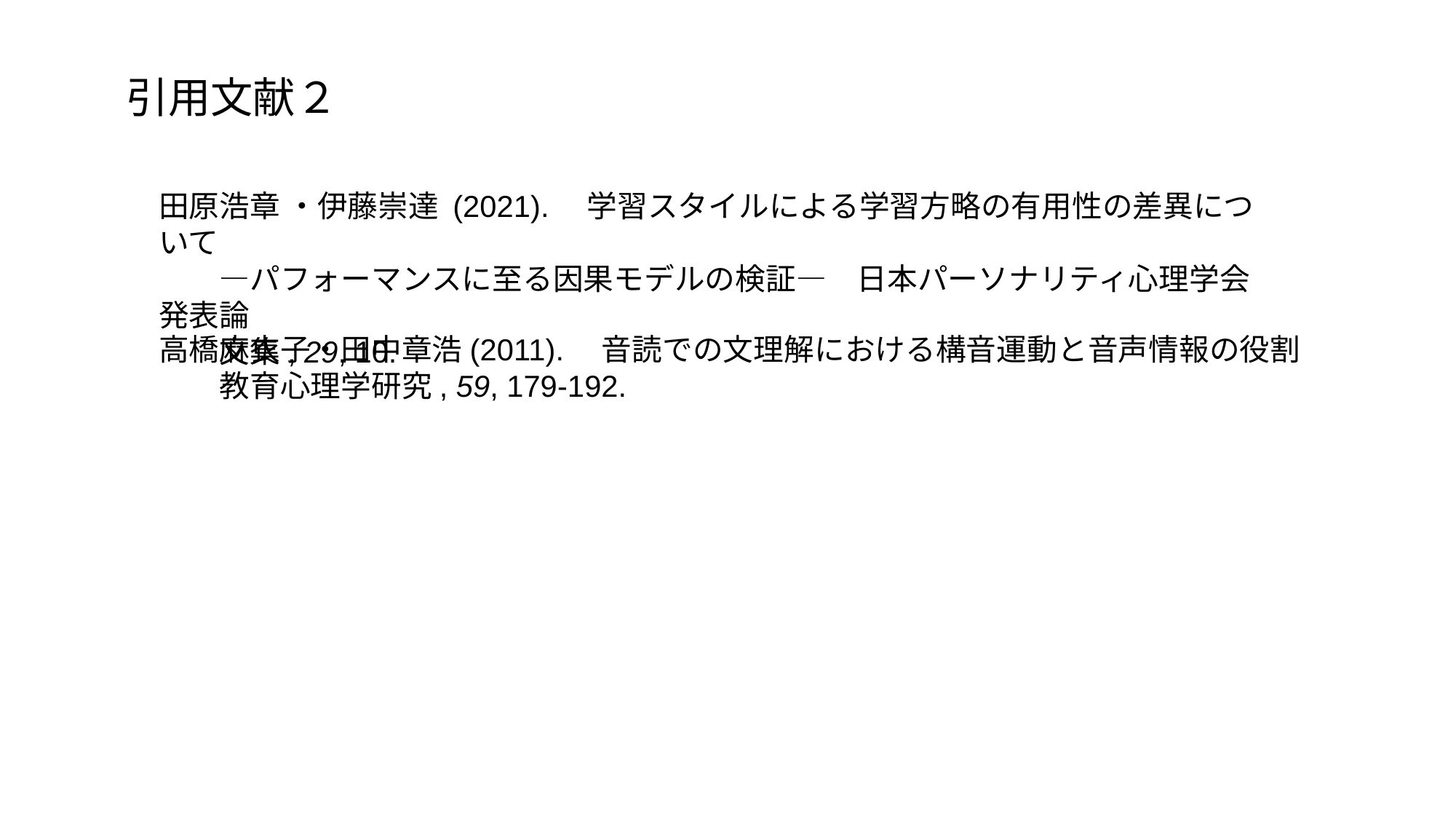

引用文献２
田原浩章 ・伊藤崇達 (2021).　学習スタイルによる学習方略の有用性の差異について
　　―パフォーマンスに至る因果モデルの検証―　日本パーソナリティ心理学会発表論
　　文集, 29, 10.
高橋麻衣子・田中章浩(2011).　音読での文理解における構音運動と音声情報の役割
　　教育心理学研究, 59, 179-192.